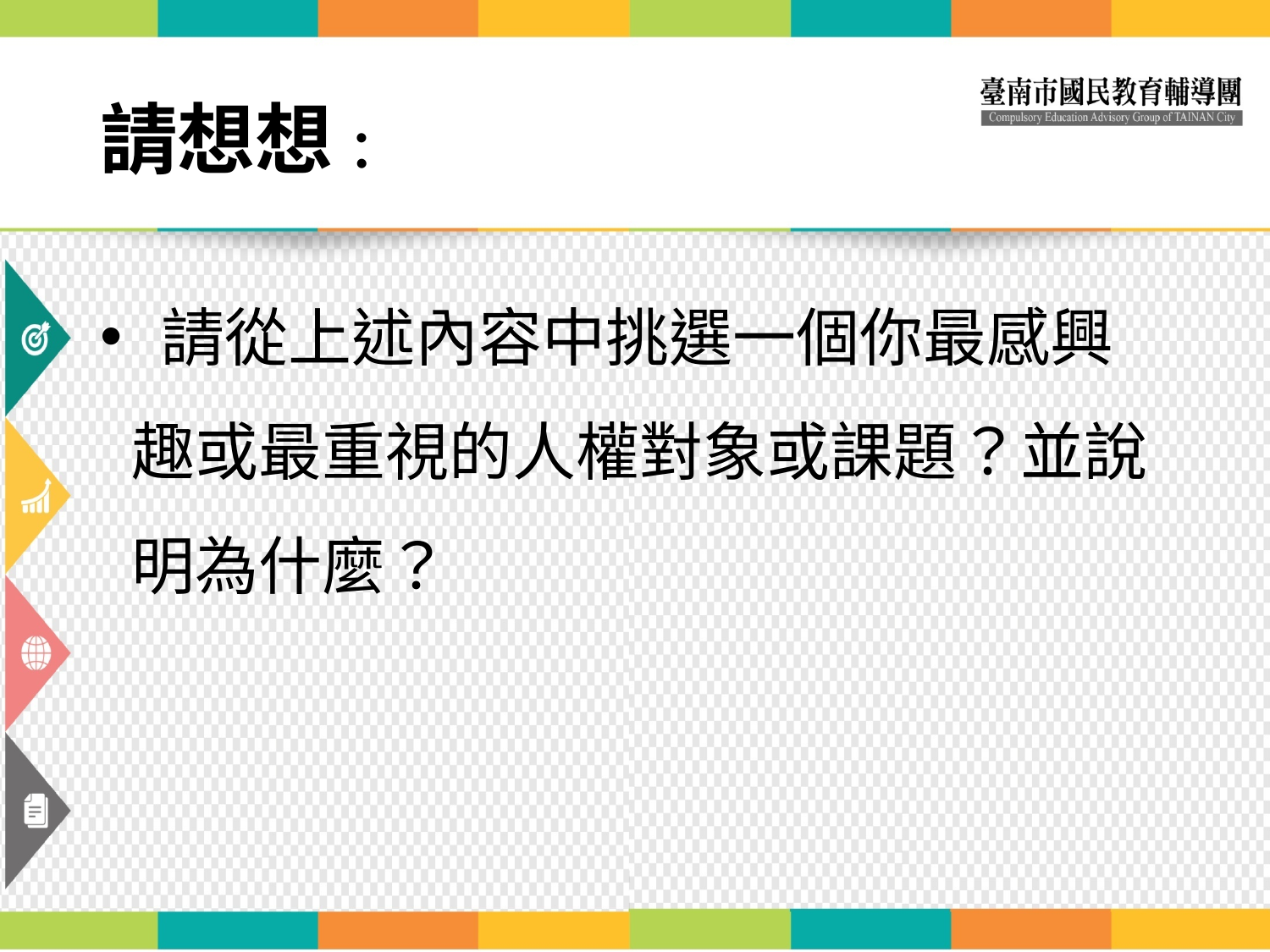

# 請想想:
 請從上述內容中挑選一個你最感興趣或最重視的人權對象或課題？並說明為什麼？